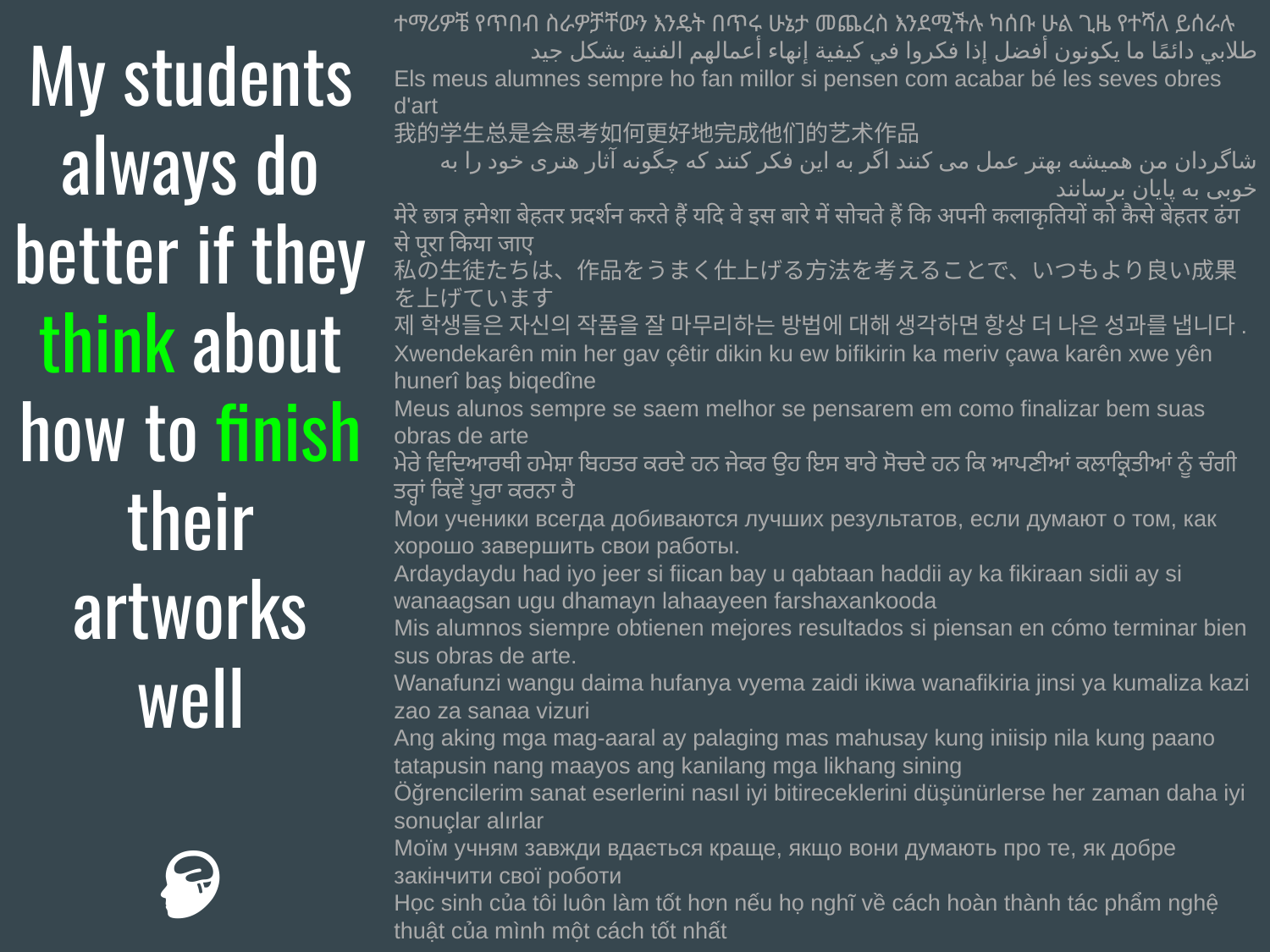

My students always do better if they think about how to finish their artworks well

🧠🥰
ተማሪዎቼ የጥበብ ስራዎቻቸውን እንዴት በጥሩ ሁኔታ መጨረስ እንደሚችሉ ካሰቡ ሁል ጊዜ የተሻለ ይሰራሉ
طلابي دائمًا ما يكونون أفضل إذا فكروا في كيفية إنهاء أعمالهم الفنية بشكل جيد
Els meus alumnes sempre ho fan millor si pensen com acabar bé les seves obres d'art
我的学生总是会思考如何更好地完成他们的艺术作品
شاگردان من همیشه بهتر عمل می کنند اگر به این فکر کنند که چگونه آثار هنری خود را به خوبی به پایان برسانند
मेरे छात्र हमेशा बेहतर प्रदर्शन करते हैं यदि वे इस बारे में सोचते हैं कि अपनी कलाकृतियों को कैसे बेहतर ढंग से पूरा किया जाए
私の生徒たちは、作品をうまく仕上げる方法を考えることで、いつもより良い成果を上げています
제 학생들은 자신의 작품을 잘 마무리하는 방법에 대해 생각하면 항상 더 나은 성과를 냅니다.
Xwendekarên min her gav çêtir dikin ku ew bifikirin ka meriv çawa karên xwe yên hunerî baş biqedîne
Meus alunos sempre se saem melhor se pensarem em como finalizar bem suas obras de arte
ਮੇਰੇ ਵਿਦਿਆਰਥੀ ਹਮੇਸ਼ਾ ਬਿਹਤਰ ਕਰਦੇ ਹਨ ਜੇਕਰ ਉਹ ਇਸ ਬਾਰੇ ਸੋਚਦੇ ਹਨ ਕਿ ਆਪਣੀਆਂ ਕਲਾਕ੍ਰਿਤੀਆਂ ਨੂੰ ਚੰਗੀ ਤਰ੍ਹਾਂ ਕਿਵੇਂ ਪੂਰਾ ਕਰਨਾ ਹੈ
Мои ученики всегда добиваются лучших результатов, если думают о том, как хорошо завершить свои работы.
Ardaydaydu had iyo jeer si fiican bay u qabtaan haddii ay ka fikiraan sidii ay si wanaagsan ugu dhamayn lahaayeen farshaxankooda
Mis alumnos siempre obtienen mejores resultados si piensan en cómo terminar bien sus obras de arte.
Wanafunzi wangu daima hufanya vyema zaidi ikiwa wanafikiria jinsi ya kumaliza kazi zao za sanaa vizuri
Ang aking mga mag-aaral ay palaging mas mahusay kung iniisip nila kung paano tatapusin nang maayos ang kanilang mga likhang sining
Öğrencilerim sanat eserlerini nasıl iyi bitireceklerini düşünürlerse her zaman daha iyi sonuçlar alırlar
Моїм учням завжди вдається краще, якщо вони думають про те, як добре закінчити свої роботи
Học sinh của tôi luôn làm tốt hơn nếu họ nghĩ về cách hoàn thành tác phẩm nghệ thuật của mình một cách tốt nhất